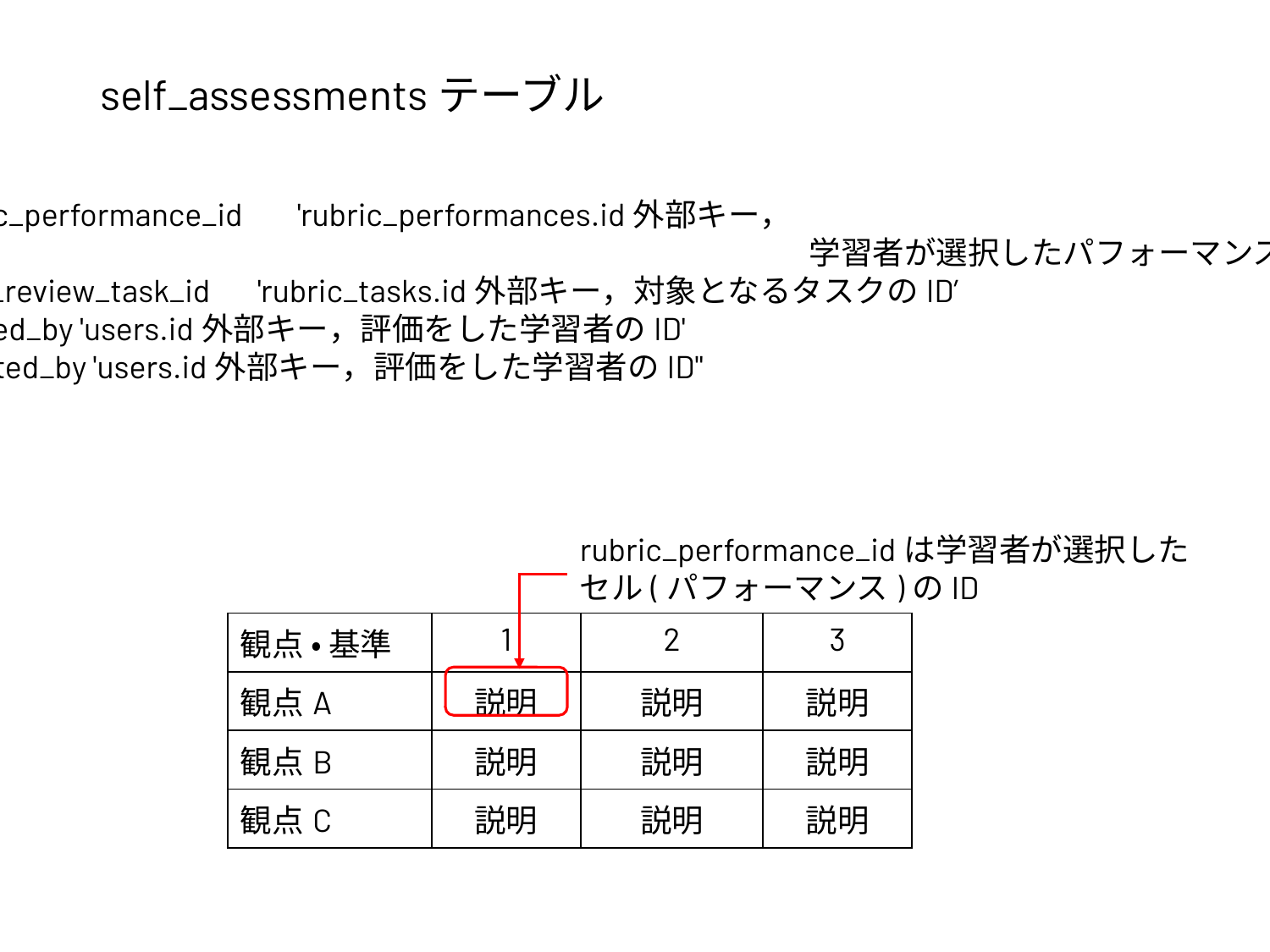

# self_assessmentsテーブル
id
 rubric_performance_id　 'rubric_performances.id外部キー，
							学習者が選択したパフォーマンス’
 peer_review_task_id　'rubric_tasks.id外部キー，対象となるタスクのID’
created_by 'users.id外部キー，評価をした学習者のID'
 updated_by 'users.id外部キー，評価をした学習者のID''
rubric_performance_idは学習者が選択した
セル(パフォーマンス)のID
| 観点 ・ 基準 | 1 | 2 | 3 |
| --- | --- | --- | --- |
| 観点A | 説明 | 説明 | 説明 |
| 観点B | 説明 | 説明 | 説明 |
| 観点C | 説明 | 説明 | 説明 |